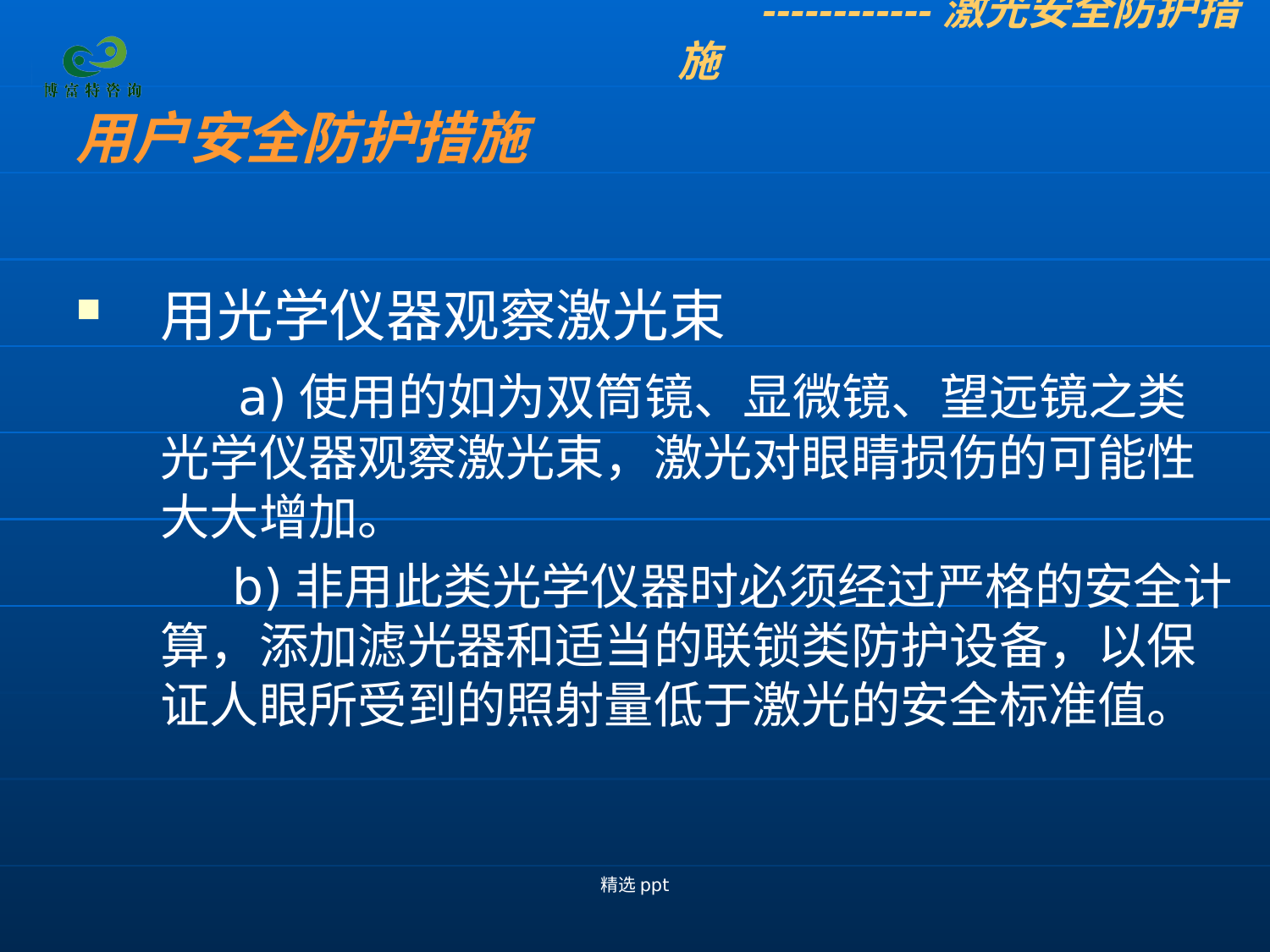

------------激光安全防护措施
用户安全防护措施

用光学仪器观察激光束
         a)使用的如为双筒镜、显微镜、望远镜之类光学仪器观察激光束，激光对眼睛损伤的可能性大大增加。
          b)非用此类光学仪器时必须经过严格的安全计算，添加滤光器和适当的联锁类防护设备，以保证人眼所受到的照射量低于激光的安全标准值。

33
精选ppt